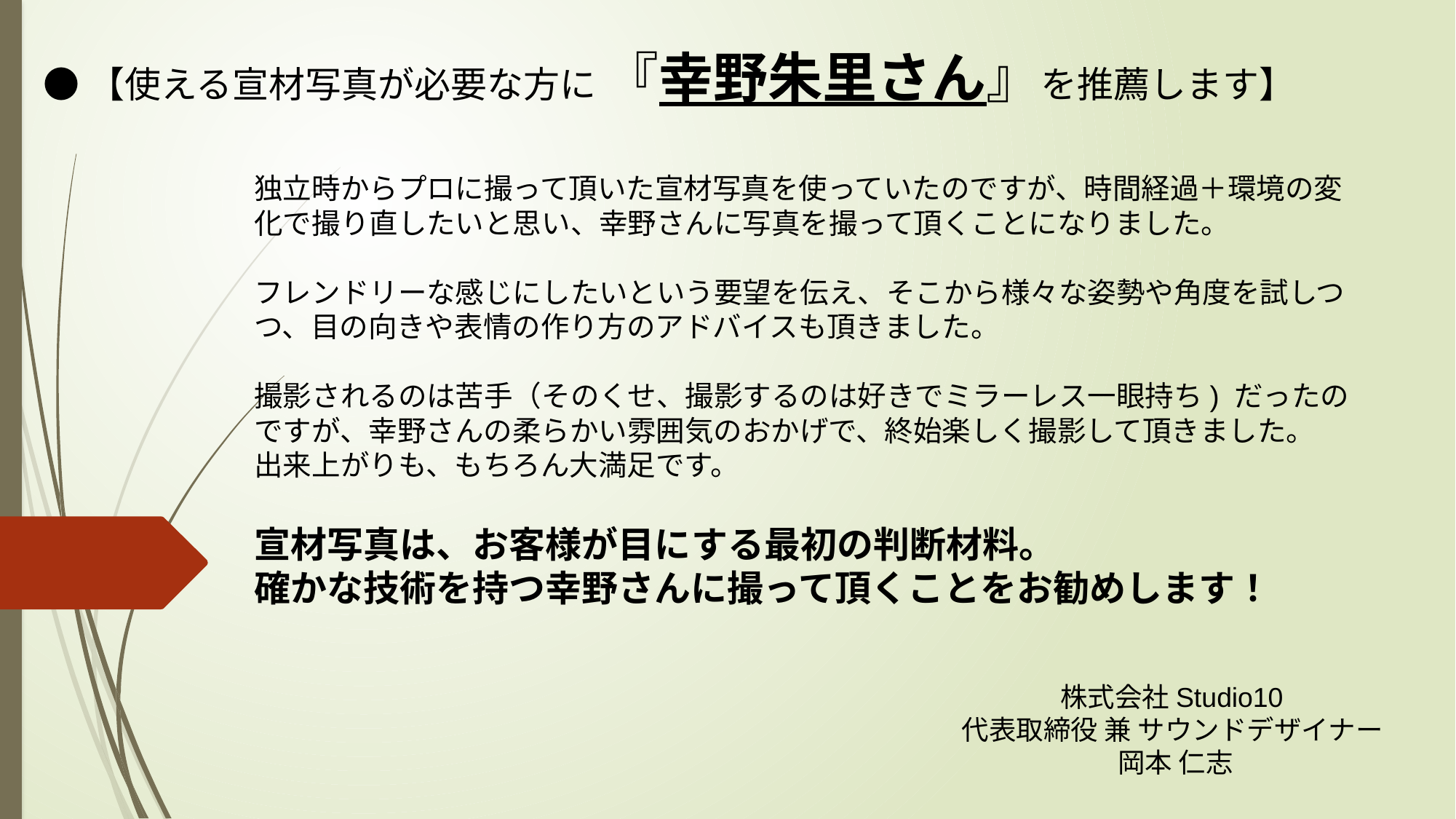

●【使える宣材写真が必要な方に 『幸野朱里さん』を推薦します】
独立時からプロに撮って頂いた宣材写真を使っていたのですが、時間経過＋環境の変化で撮り直したいと思い、幸野さんに写真を撮って頂くことになりました。

フレンドリーな感じにしたいという要望を伝え、そこから様々な姿勢や角度を試しつつ、目の向きや表情の作り方のアドバイスも頂きました。

撮影されるのは苦手（そのくせ、撮影するのは好きでミラーレス一眼持ち) だったのですが、幸野さんの柔らかい雰囲気のおかげで、終始楽しく撮影して頂きました。
出来上がりも、もちろん大満足です。
宣材写真は、お客様が目にする最初の判断材料。
確かな技術を持つ幸野さんに撮って頂くことをお勧めします！
株式会社Studio10
代表取締役 兼 サウンドデザイナー
岡本 仁志